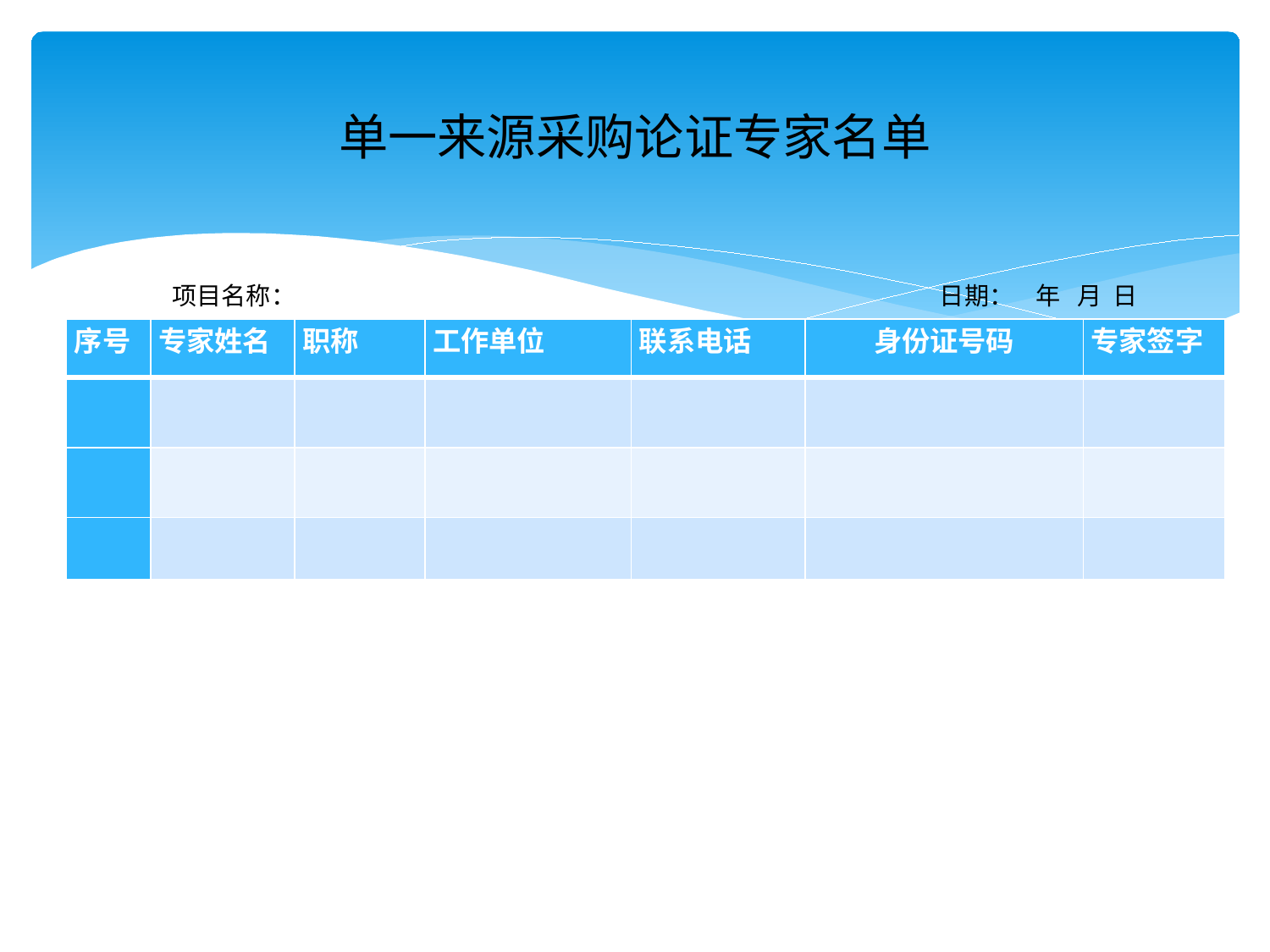

# 单一来源采购论证专家名单
项目名称：                                                                                                                     日期：    年   月  日
| 序号 | 专家姓名 | 职称 | 工作单位 | 联系电话 | 身份证号码 | 专家签字 |
| --- | --- | --- | --- | --- | --- | --- |
|  |  |  |  |  |  |  |
|  |  |  |  |  |  |  |
|  |  |  |  |  |  |  |